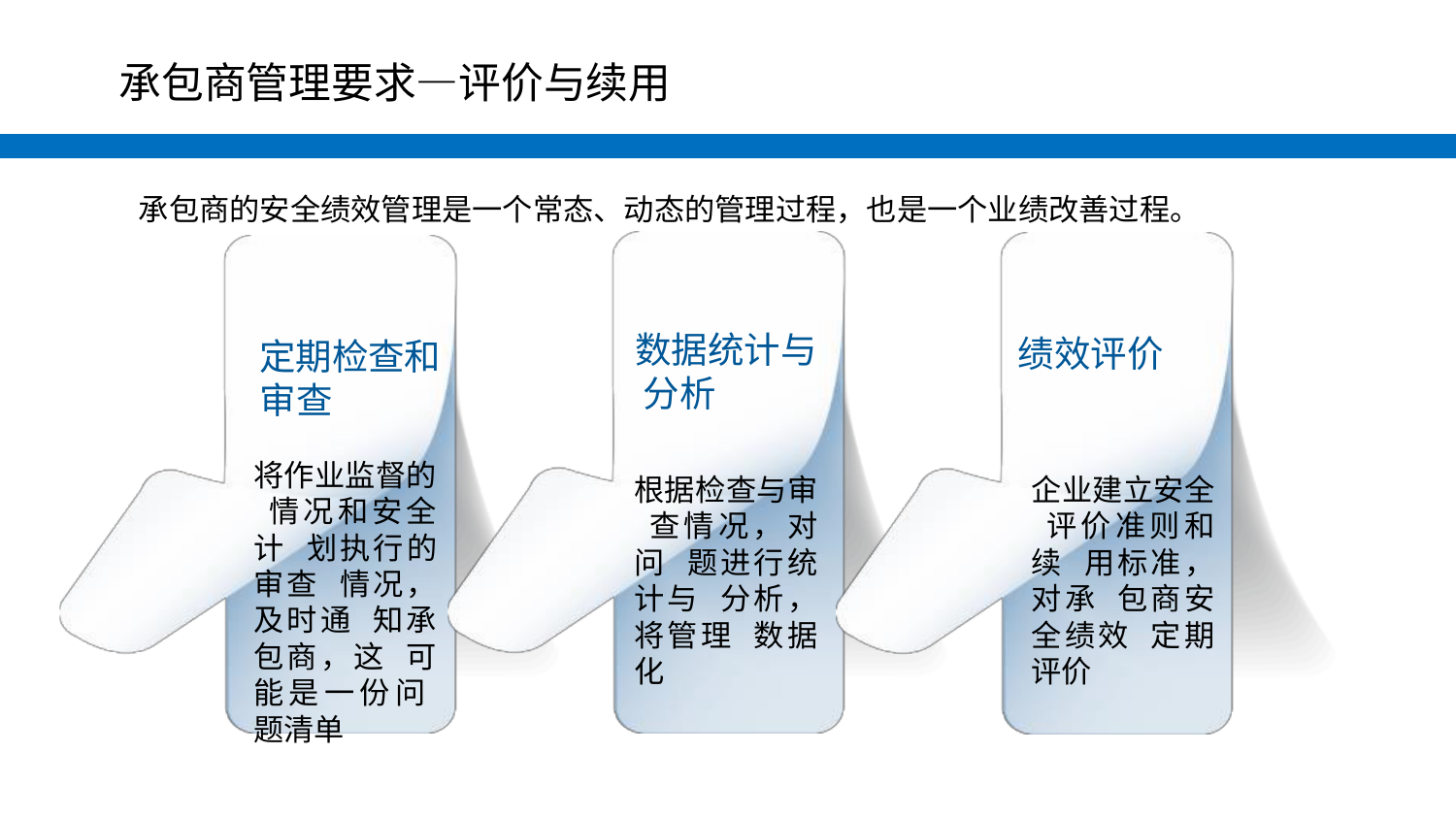

# 承包商管理要求—评价与续用
承包商的安全绩效管理是一个常态、动态的管理过程，也是一个业绩改善过程。

数据统计与  分析
绩效评价
定期检查和
审查
将作业监督的  情况和安全计  划执行的审查  情况，及时通  知承包商，这  可能是一份问  题清单
根据检查与审  查情况，对问  题进行统计与  分析，将管理  数据化
企业建立安全  评价准则和续  用标准，对承  包商安全绩效  定期评价